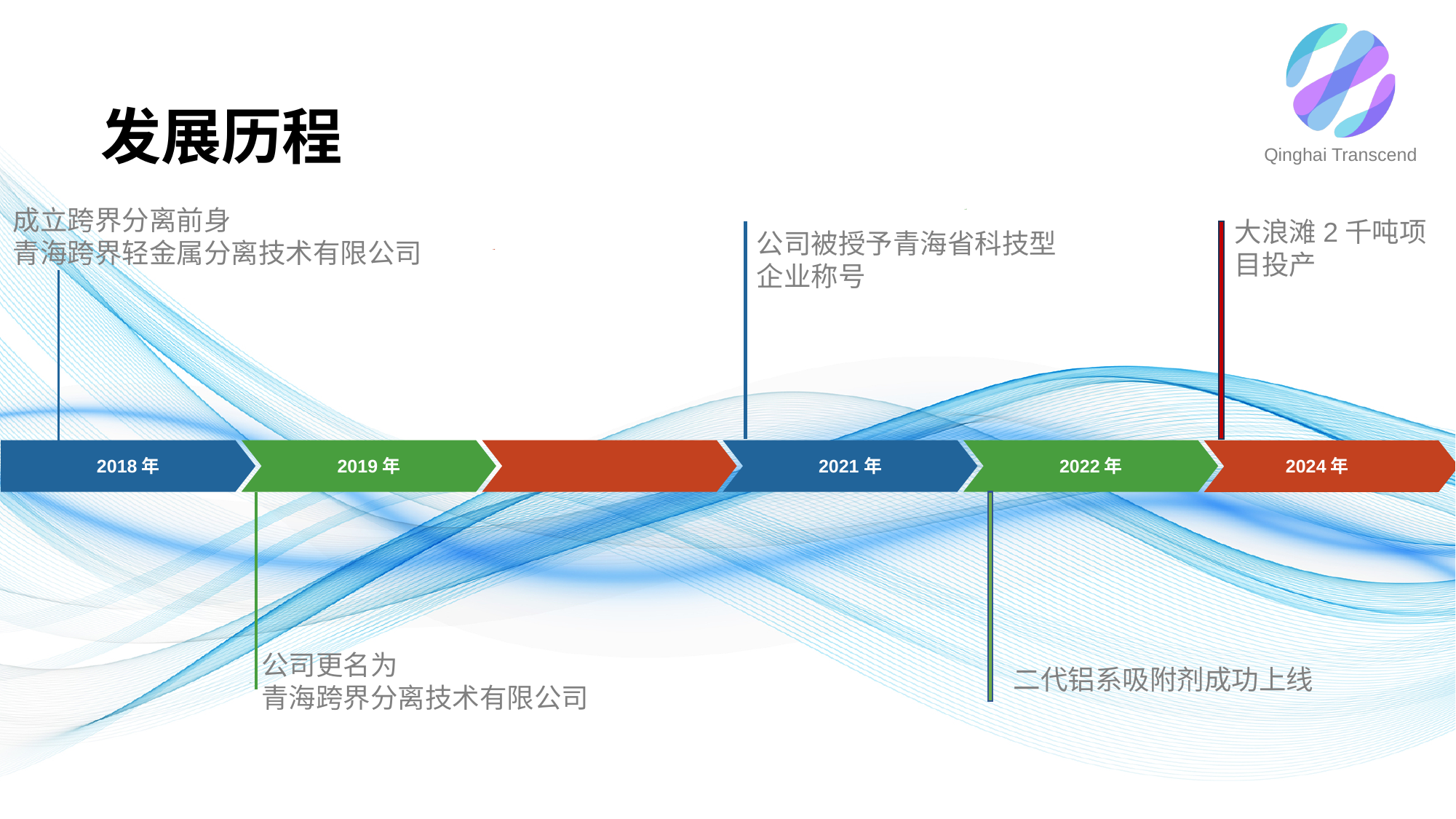

Qinghai Transcend
发展历程
成立跨界分离前身
青海跨界轻金属分离技术有限公司

2018年
2019年
2022年

大浪滩2千吨项目投产

公司被授予青海省科技型企业称号

2021年
2024年

公司更名为
青海跨界分离技术有限公司
二代铝系吸附剂成功上线